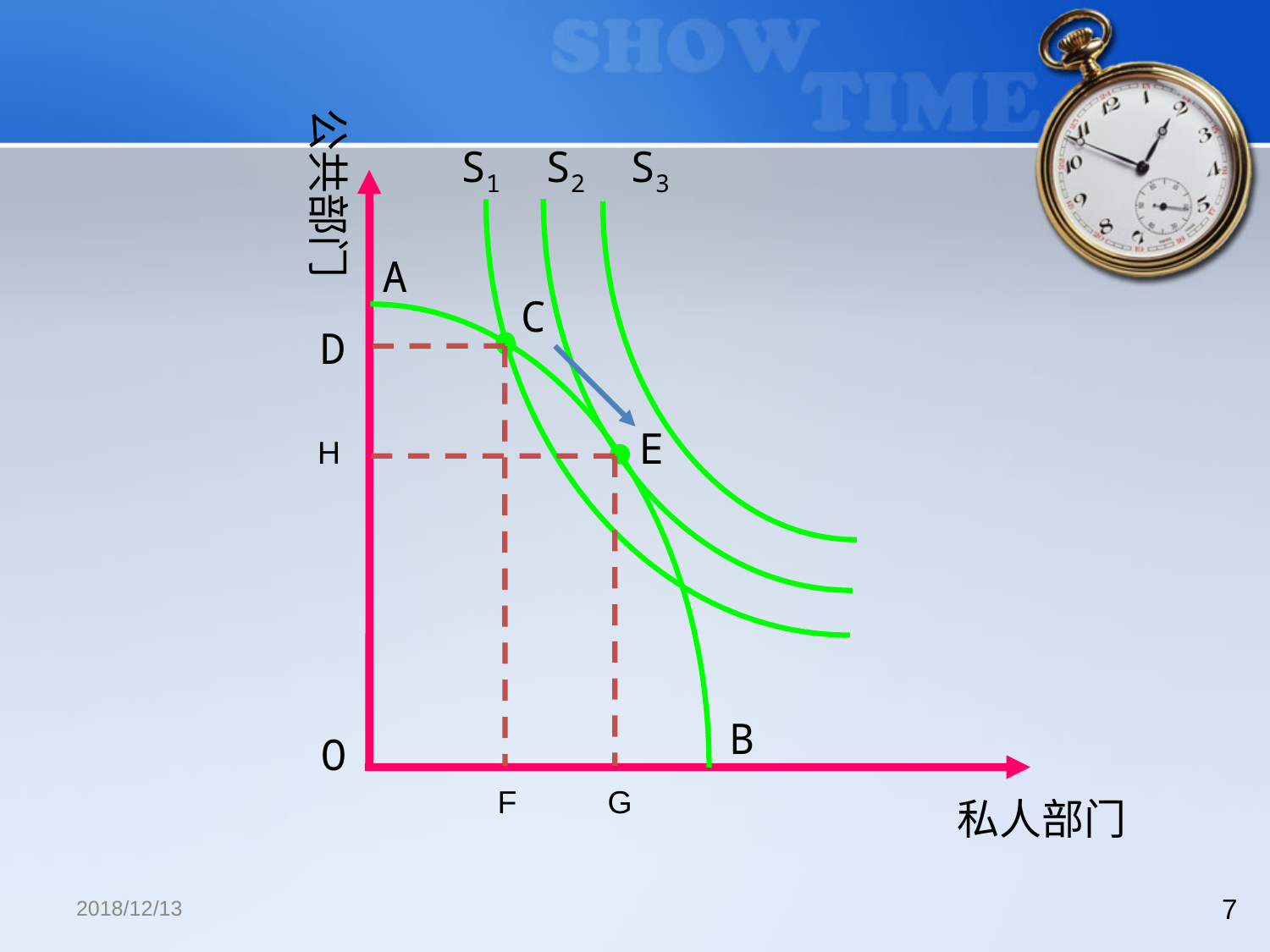

公共部门
S1   S2   S3

A
C

D

E
H

B
O

F
G
私人部门
2018/12/13
7